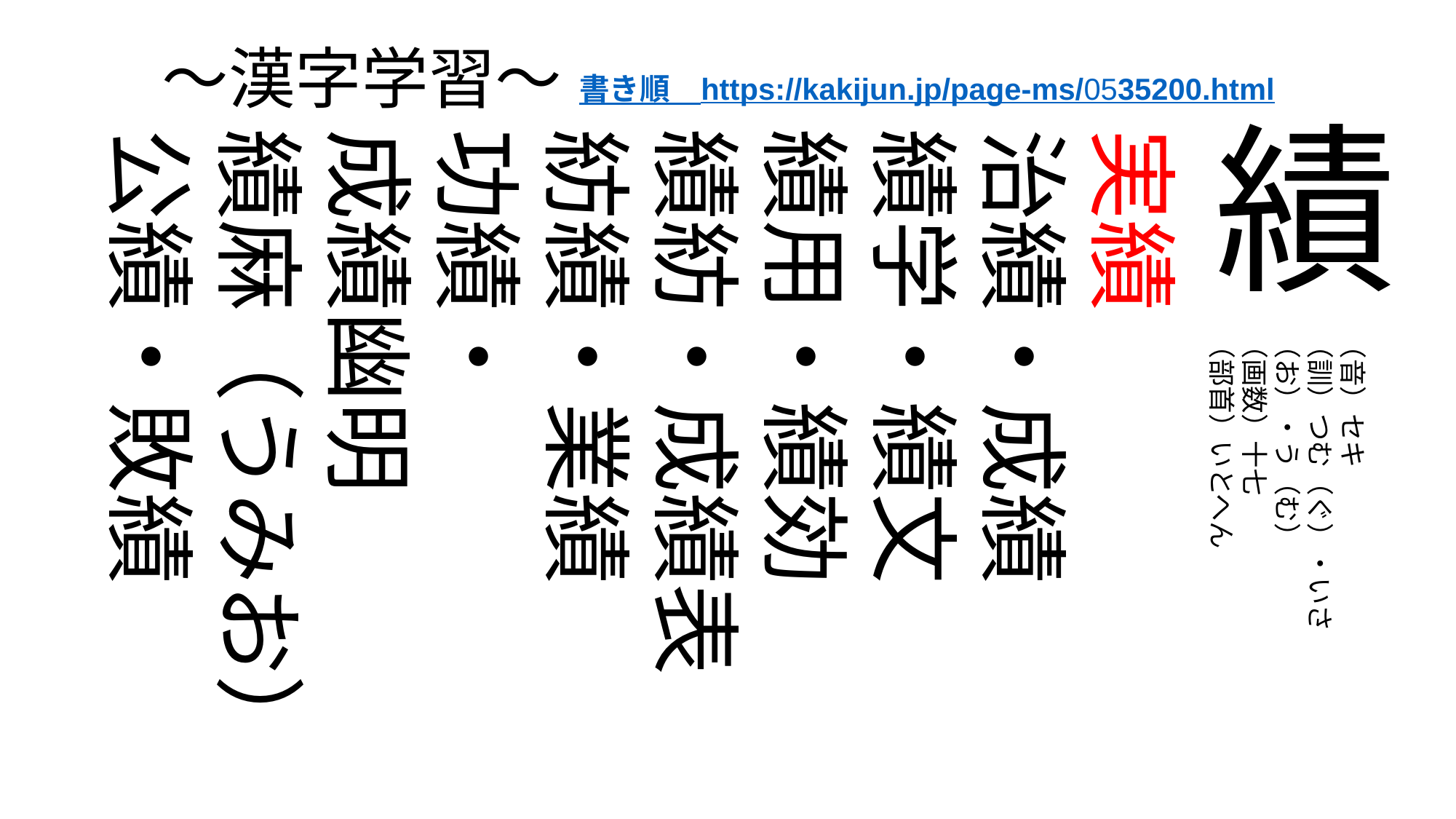

～漢字学習～
# 書き順　https://kakijun.jp/page-ms/0535200.html
績
実績
治績・成績
績学・績文
績用・績効
績紡・成績表
紡績・業績
功績・
成績幽明
績麻（うみお）
公績・敗績

（音）セキ
（訓）つむ（ぐ）・いさ（お）・う（む）
（画数）十七
（部首）いとへん